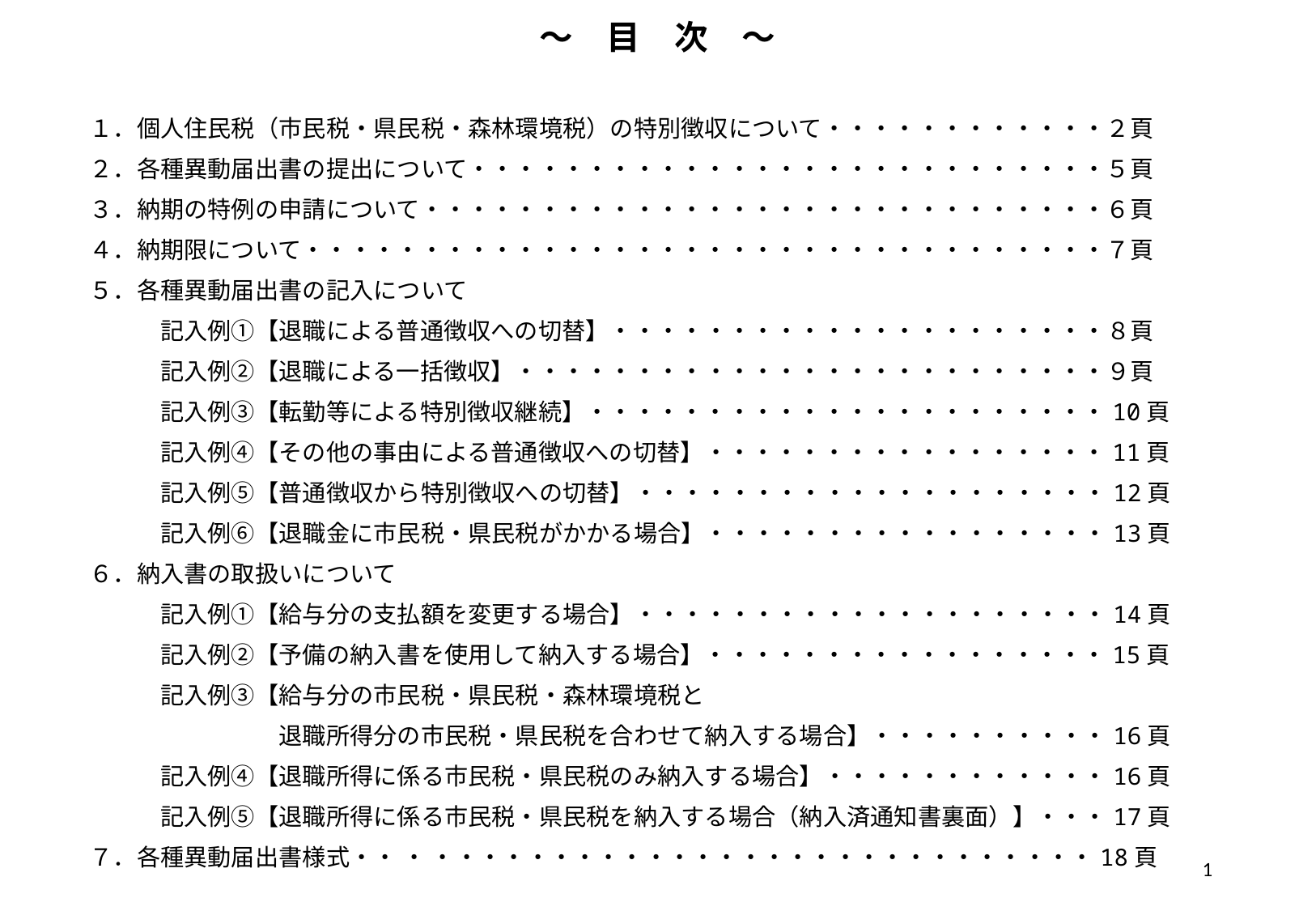

～　目　次　～
１．個人住民税（市民税・県民税・森林環境税）の特別徴収について・・・・・・・・・・・・２頁
２．各種異動届出書の提出について・・・・・・・・・・・・・・・・・・・・・・・・・・・５頁
３．納期の特例の申請について・・・・・・・・・・・・・・・・・・・・・・・・・・・・・６頁
４．納期限について・・・・・・・・・・・・・・・・・・・・・・・・・・・・・・・・・・７頁
５．各種異動届出書の記入について
　　　記入例①【退職による普通徴収への切替】・・・・・・・・・・・・・・・・・・・・・８頁
　　　記入例②【退職による一括徴収】・・・・・・・・・・・・・・・・・・・・・・・・・９頁
　　　記入例③【転勤等による特別徴収継続】・・・・・・・・・・・・・・・・・・・・・・10頁
　　　記入例④【その他の事由による普通徴収への切替】・・・・・・・・・・・・・・・・・11頁
　　　記入例⑤【普通徴収から特別徴収への切替】・・・・・・・・・・・・・・・・・・・・12頁
　　　記入例⑥【退職金に市民税・県民税がかかる場合】・・・・・・・・・・・・・・・・・13頁
６．納入書の取扱いについて
　　　記入例①【給与分の支払額を変更する場合】・・・・・・・・・・・・・・・・・・・・14頁
　　　記入例②【予備の納入書を使用して納入する場合】・・・・・・・・・・・・・・・・・15頁
　　　記入例③【給与分の市民税・県民税・森林環境税と
　　　　　　　　退職所得分の市民税・県民税を合わせて納入する場合】・・・・・・・・・・16頁
　　　記入例④【退職所得に係る市民税・県民税のみ納入する場合】・・・・・・・・・・・・16頁
　　　記入例⑤【退職所得に係る市民税・県民税を納入する場合（納入済通知書裏面）】・・・17頁
７．各種異動届出書様式・・ ・ ・・・・・・・・・・・・・・・・・・・・・・・・・・・・18頁
1